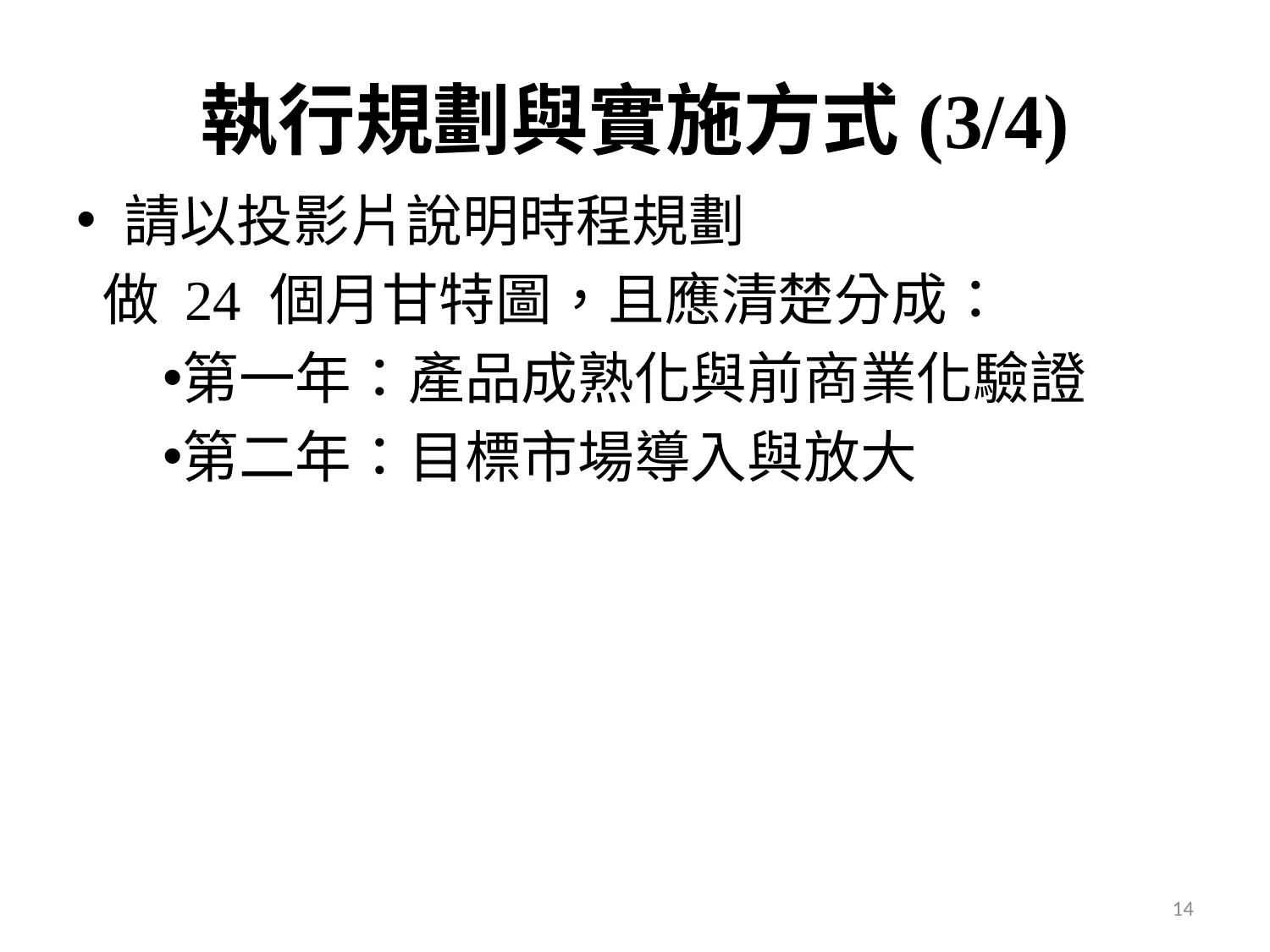

# 執行規劃與實施方式(3/4)
請以投影片說明時程規劃
 做 24 個月甘特圖，且應清楚分成：
第一年：產品成熟化與前商業化驗證
第二年：目標市場導入與放大

14